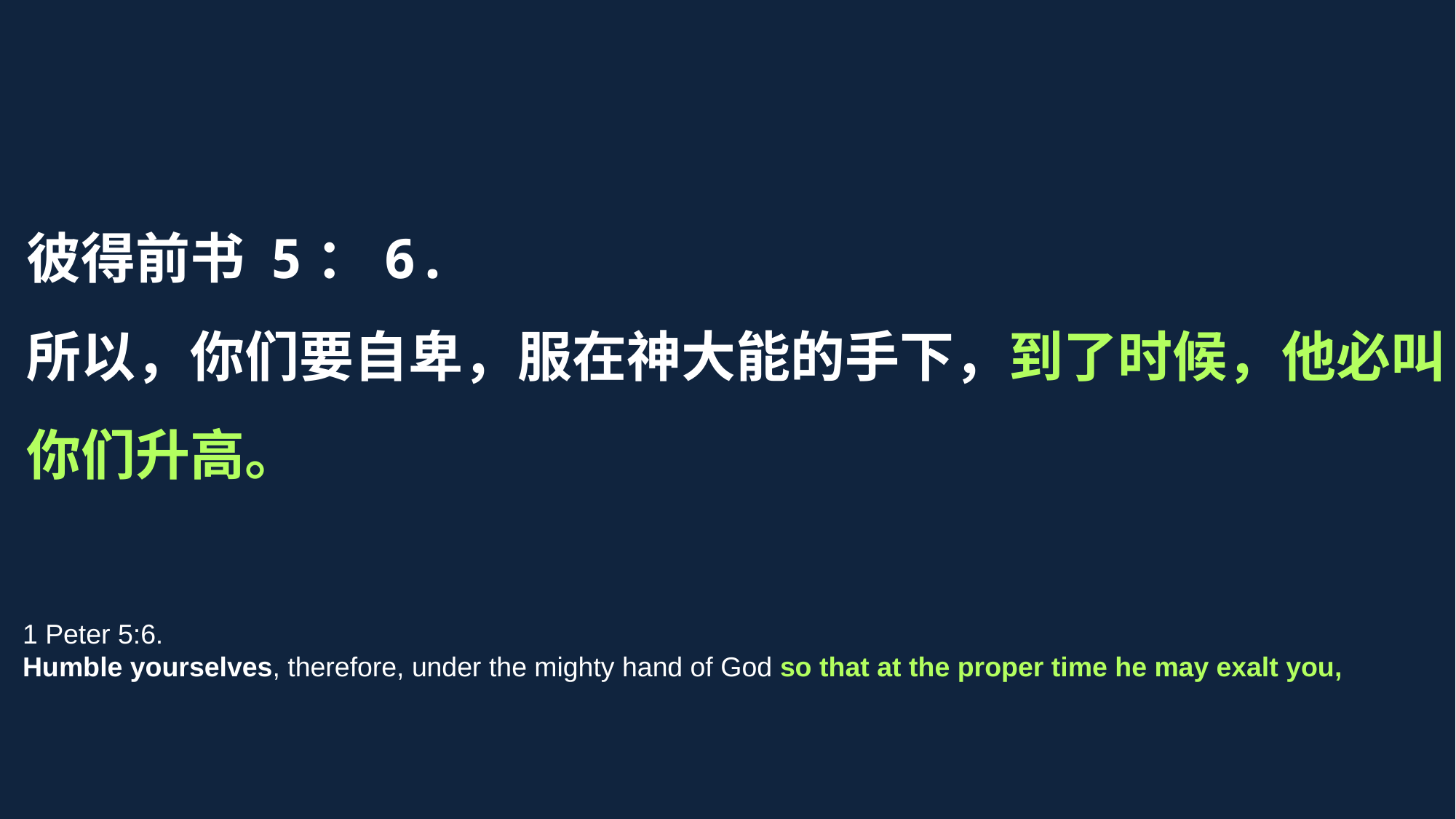

彼得前书 5：6.
所以，你们要自卑，服在神大能的手下，到了时候，他必叫你们升高。
1 Peter 5:6.
Humble yourselves, therefore, under the mighty hand of God so that at the proper time he may exalt you,